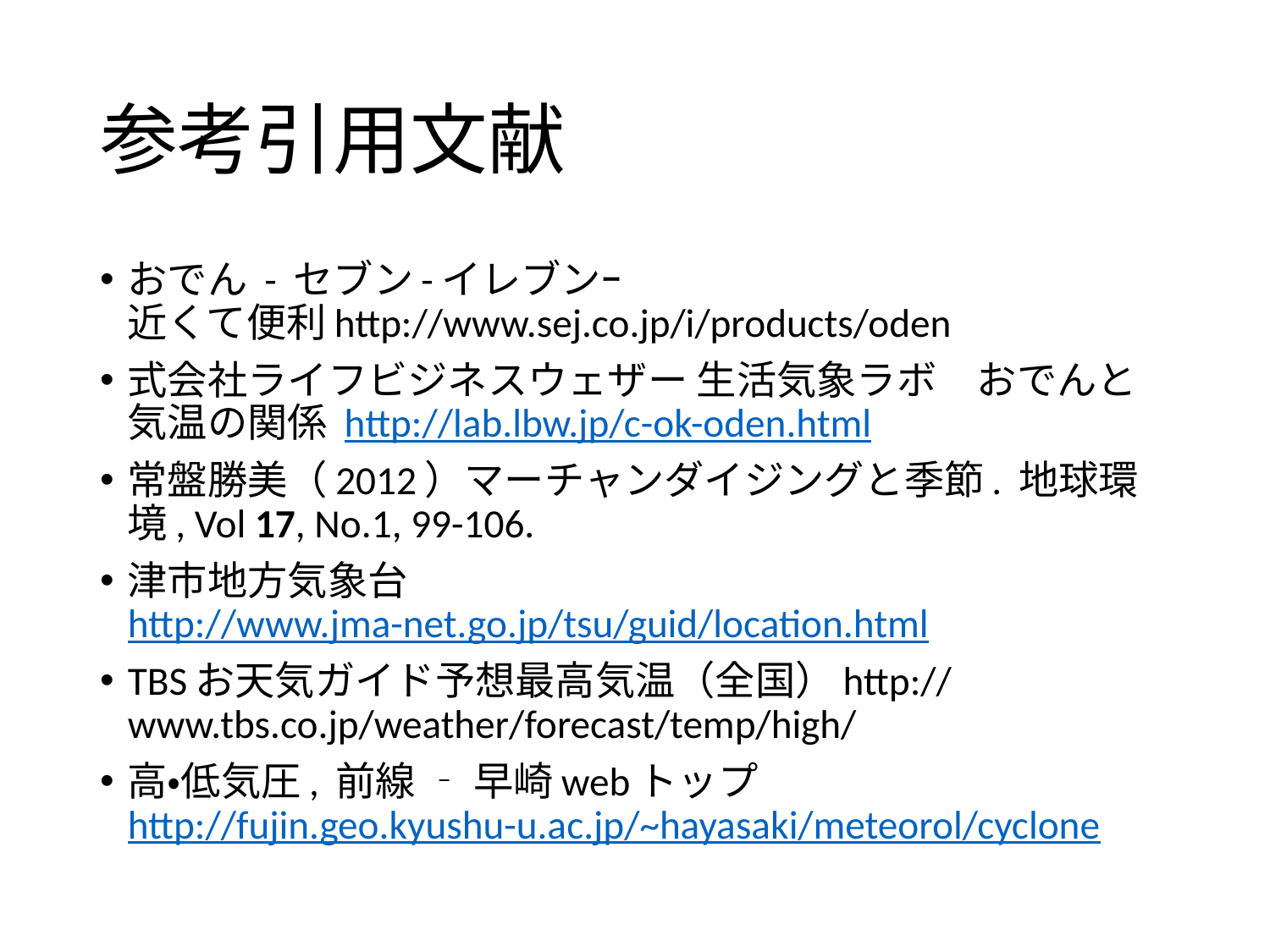

# 参考引用文献
おでん - セブン-イレブンｰ 近くて便利http://www.sej.co.jp/i/products/oden
式会社ライフビジネスウェザー 生活気象ラボ　おでんと気温の関係 http://lab.lbw.jp/c-ok-oden.html
常盤勝美（2012）マーチャンダイジングと季節. 地球環境, Vol 17, No.1, 99-106.
津市地方気象台 http://www.jma-net.go.jp/tsu/guid/location.html
TBSお天気ガイド予想最高気温（全国）http://www.tbs.co.jp/weather/forecast/temp/high/
高・低気圧, 前線 ‐ 早崎webトップ http://fujin.geo.kyushu-u.ac.jp/~hayasaki/meteorol/cyclone